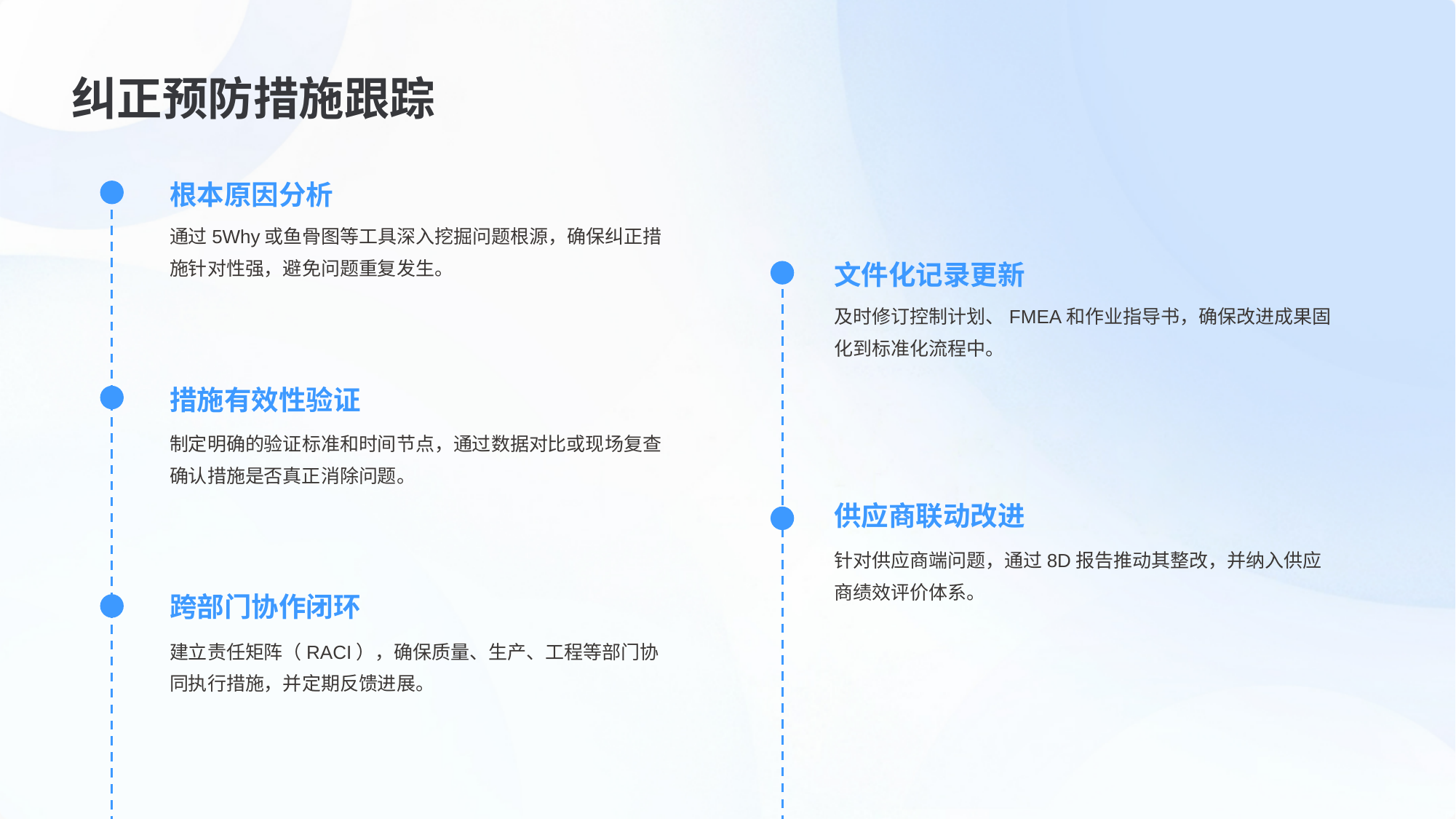

纠正预防措施跟踪
根本原因分析

通过5Why或鱼骨图等工具深入挖掘问题根源，确保纠正措施针对性强，避免问题重复发生。
文件化记录更新

及时修订控制计划、FMEA和作业指导书，确保改进成果固化到标准化流程中。
措施有效性验证
制定明确的验证标准和时间节点，通过数据对比或现场复查确认措施是否真正消除问题。
供应商联动改进

针对供应商端问题，通过8D报告推动其整改，并纳入供应商绩效评价体系。
跨部门协作闭环
建立责任矩阵（RACI），确保质量、生产、工程等部门协同执行措施，并定期反馈进展。